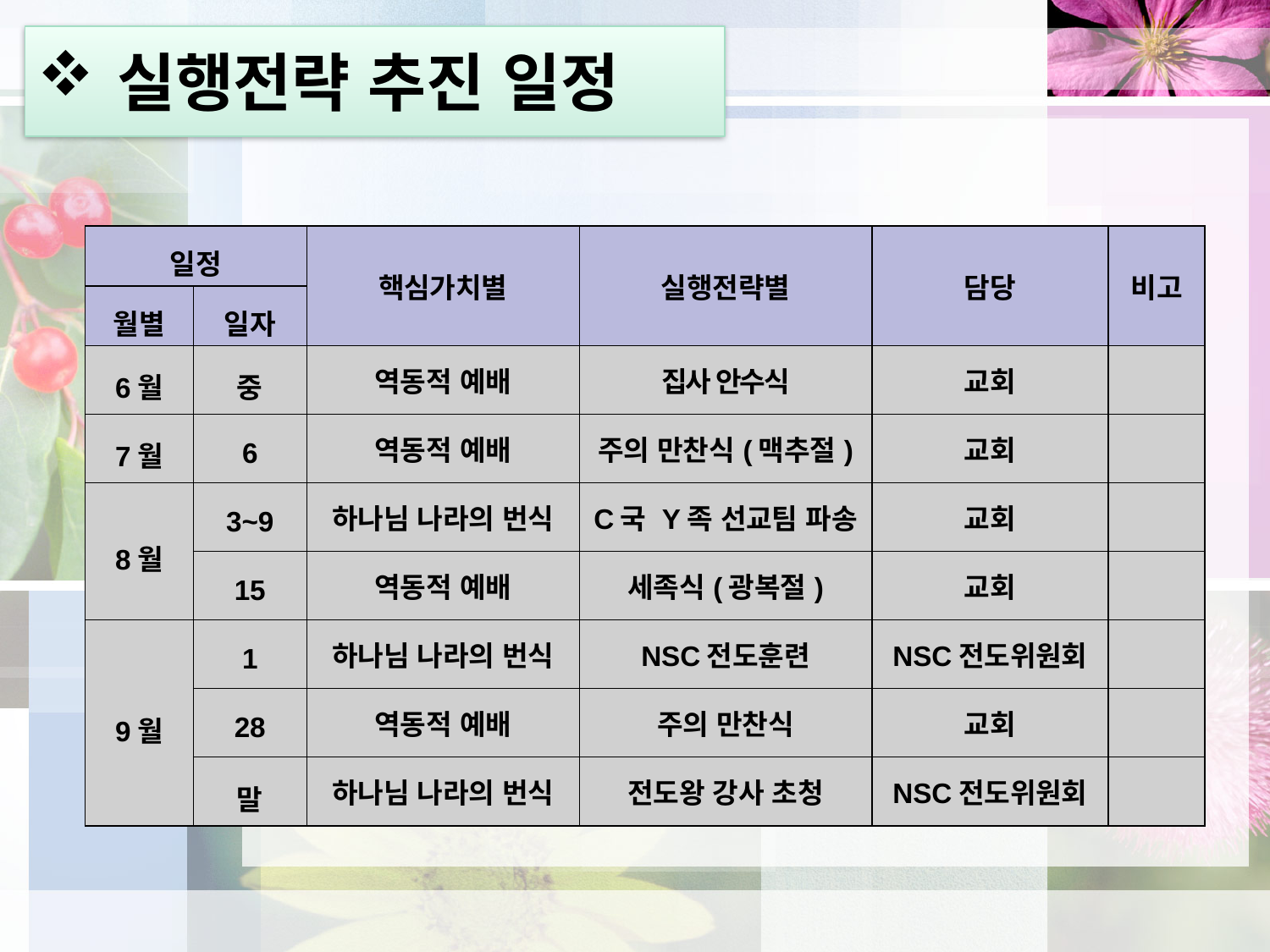

실행전략 추진 일정
| 일정 |  | 핵심가치별 | 실행전략별 | 담당 | 비고 |
| --- | --- | --- | --- | --- | --- |
| 월별 | 일자 |  |  |  |  |
| 6월 | 중 | 역동적 예배 | 집사 안수식 | 교회 |  |
| 7월 | 6 | 역동적 예배 | 주의 만찬식(맥추절) | 교회 |  |
| 8월 | 3~9 | 하나님 나라의 번식 | C국 Y족 선교팀 파송 | 교회 |  |
|  | 15 | 역동적 예배 | 세족식(광복절) | 교회 |  |
| 9월 | 1 | 하나님 나라의 번식 | NSC전도훈련 | NSC전도위원회 |  |
|  | 28 | 역동적 예배 | 주의 만찬식 | 교회 |  |
|  | 말 | 하나님 나라의 번식 | 전도왕 강사 초청 | NSC전도위원회 |  |